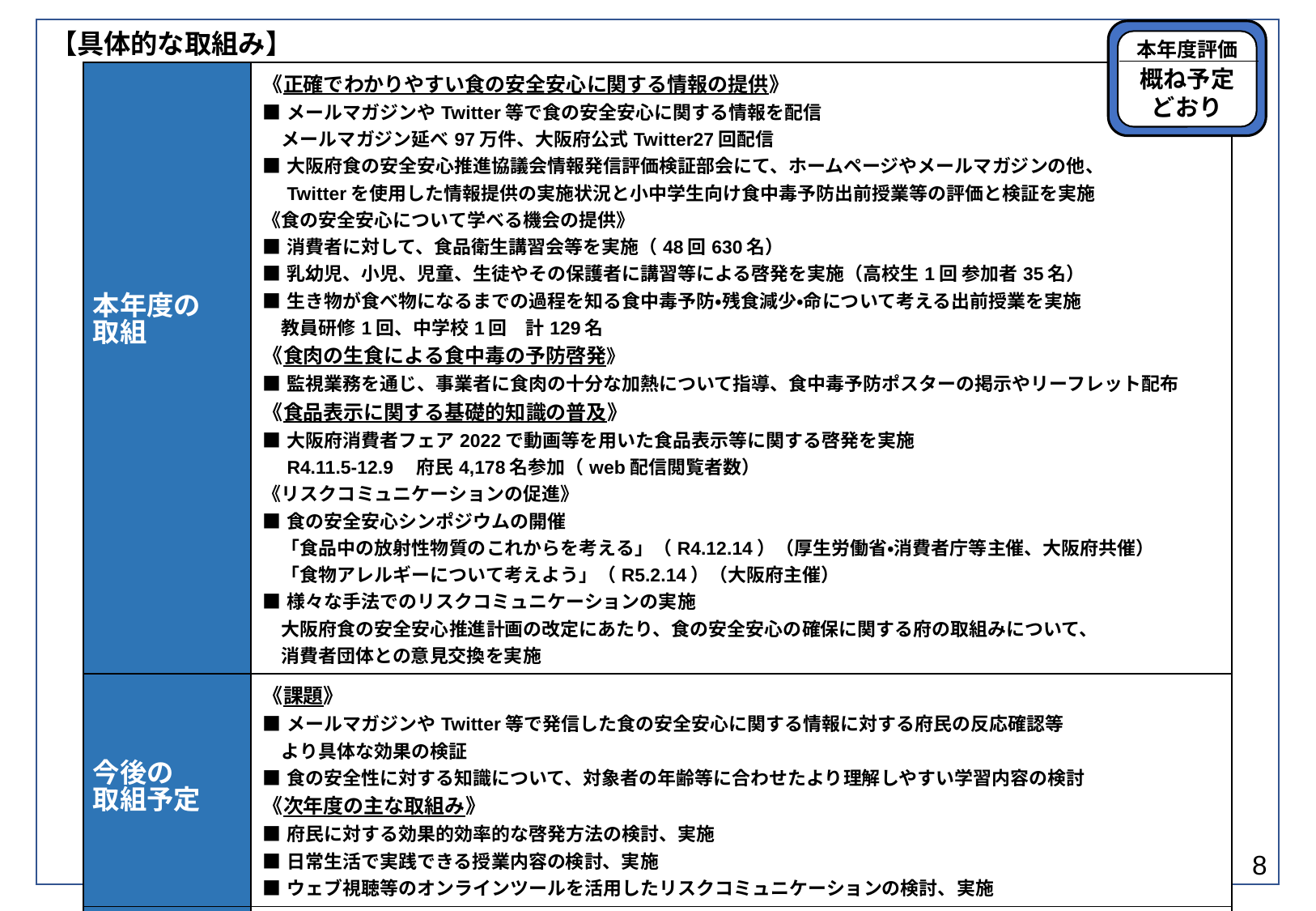

【具体的な取組み】

本年度評価

概ね予定
どおり
| 本年度の 取組 | 《正確でわかりやすい食の安全安心に関する情報の提供》 ■メールマガジンやTwitter等で食の安全安心に関する情報を配信 　メールマガジン延べ97万件、大阪府公式Twitter27回配信 ■大阪府食の安全安心推進協議会情報発信評価検証部会にて、ホームページやメールマガジンの他、 　Twitterを使用した情報提供の実施状況と小中学生向け食中毒予防出前授業等の評価と検証を実施 《食の安全安心について学べる機会の提供》 ■消費者に対して、食品衛生講習会等を実施（48回630名） ■乳幼児、小児、児童、生徒やその保護者に講習等による啓発を実施（高校生1回 参加者35名） ■生き物が食べ物になるまでの過程を知る食中毒予防・残食減少・命について考える出前授業を実施 　教員研修1回、中学校1回　計129名 《食肉の生食による食中毒の予防啓発》 ■監視業務を通じ、事業者に食肉の十分な加熱について指導、食中毒予防ポスターの掲示やリーフレット配布 《食品表示に関する基礎的知識の普及》 ■大阪府消費者フェア2022で動画等を用いた食品表示等に関する啓発を実施 　R4.11.5-12.9　府民4,178名参加（web配信閲覧者数） 《リスクコミュニケーションの促進》 ■食の安全安心シンポジウムの開催 　「食品中の放射性物質のこれからを考える」（R4.12.14）（厚生労働省・消費者庁等主催、大阪府共催） 　「食物アレルギーについて考えよう」（R5.2.14）（大阪府主催） ■様々な手法でのリスクコミュニケーションの実施 　大阪府食の安全安心推進計画の改定にあたり、食の安全安心の確保に関する府の取組みについて、 消費者団体との意見交換を実施 |
| --- | --- |
| 今後の 取組予定 | 《課題》 ■メールマガジンやTwitter等で発信した食の安全安心に関する情報に対する府民の反応確認等 　より具体な効果の検証 ■食の安全性に対する知識について、対象者の年齢等に合わせたより理解しやすい学習内容の検討 《次年度の主な取組み》 ■府民に対する効果的効率的な啓発方法の検討、実施 ■日常生活で実践できる授業内容の検討、実施 ■ウェブ視聴等のオンラインツールを活用したリスクコミュニケーションの検討、実施 |
| 最終予算 （主要事業） | 食中毒予防対策事業費　 1,292千円 食品表示適正化推進事業 7,554千円 リスクコミュニケーション推進事業費　158千円 |
8